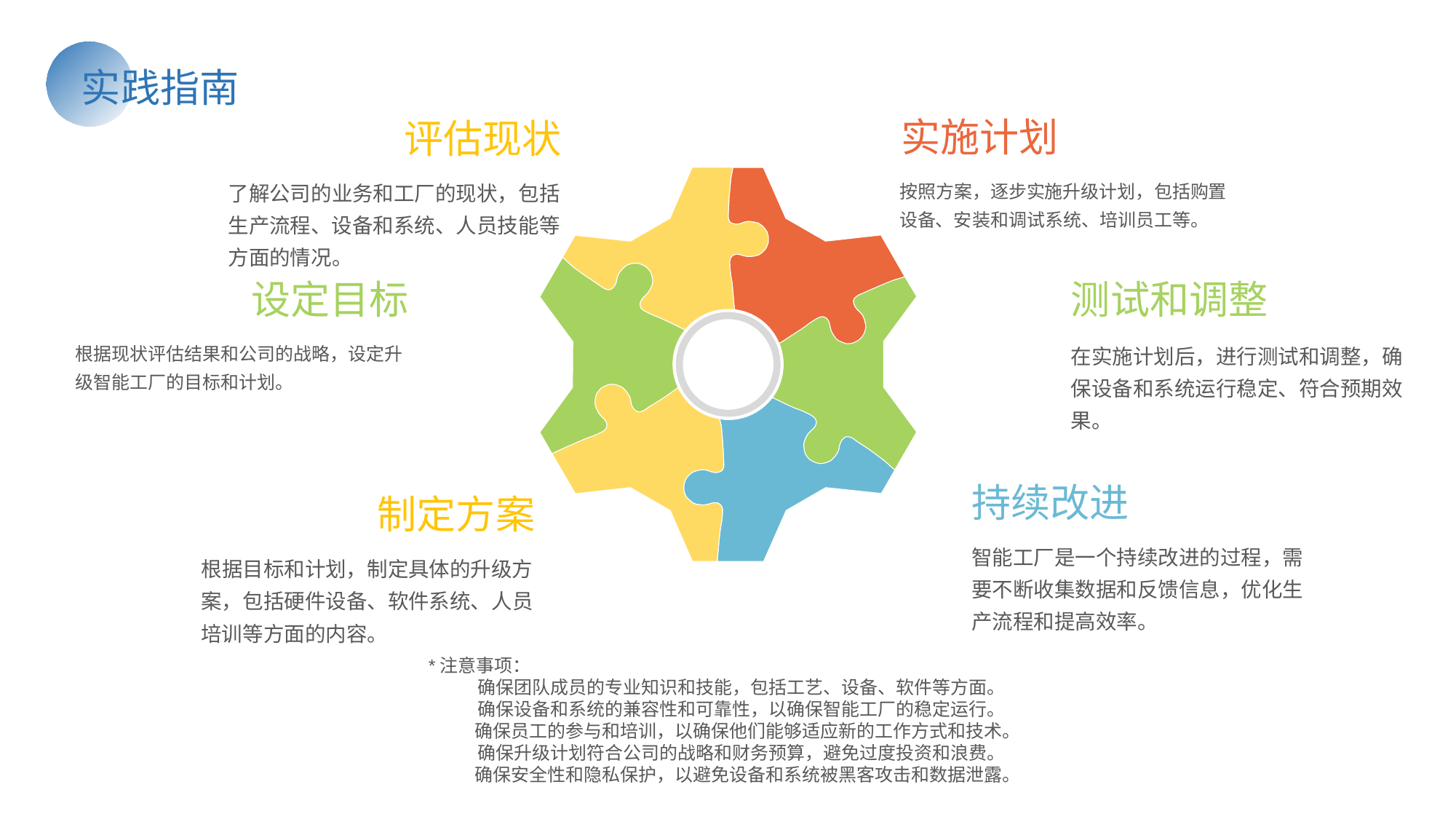

实践指南
实施计划
评估现状
了解公司的业务和工厂的现状，包括生产流程、设备和系统、人员技能等方面的情况。

按照方案，逐步实施升级计划，包括购置设备、安装和调试系统、培训员工等。
设定目标
测试和调整

根据现状评估结果和公司的战略，设定升级智能工厂的目标和计划。
在实施计划后，进行测试和调整，确保设备和系统运行稳定、符合预期效果。

持续改进
制定方案
智能工厂是一个持续改进的过程，需要不断收集数据和反馈信息，优化生产流程和提高效率。
根据目标和计划，制定具体的升级方案，包括硬件设备、软件系统、人员培训等方面的内容。
                                                           *注意事项：
  确保团队成员的专业知识和技能，包括工艺、设备、软件等方面。
  确保设备和系统的兼容性和可靠性，以确保智能工厂的稳定运行。
     确保员工的参与和培训，以确保他们能够适应新的工作方式和技术。
  确保升级计划符合公司的战略和财务预算，避免过度投资和浪费。
     确保安全性和隐私保护，以避免设备和系统被黑客攻击和数据泄露。